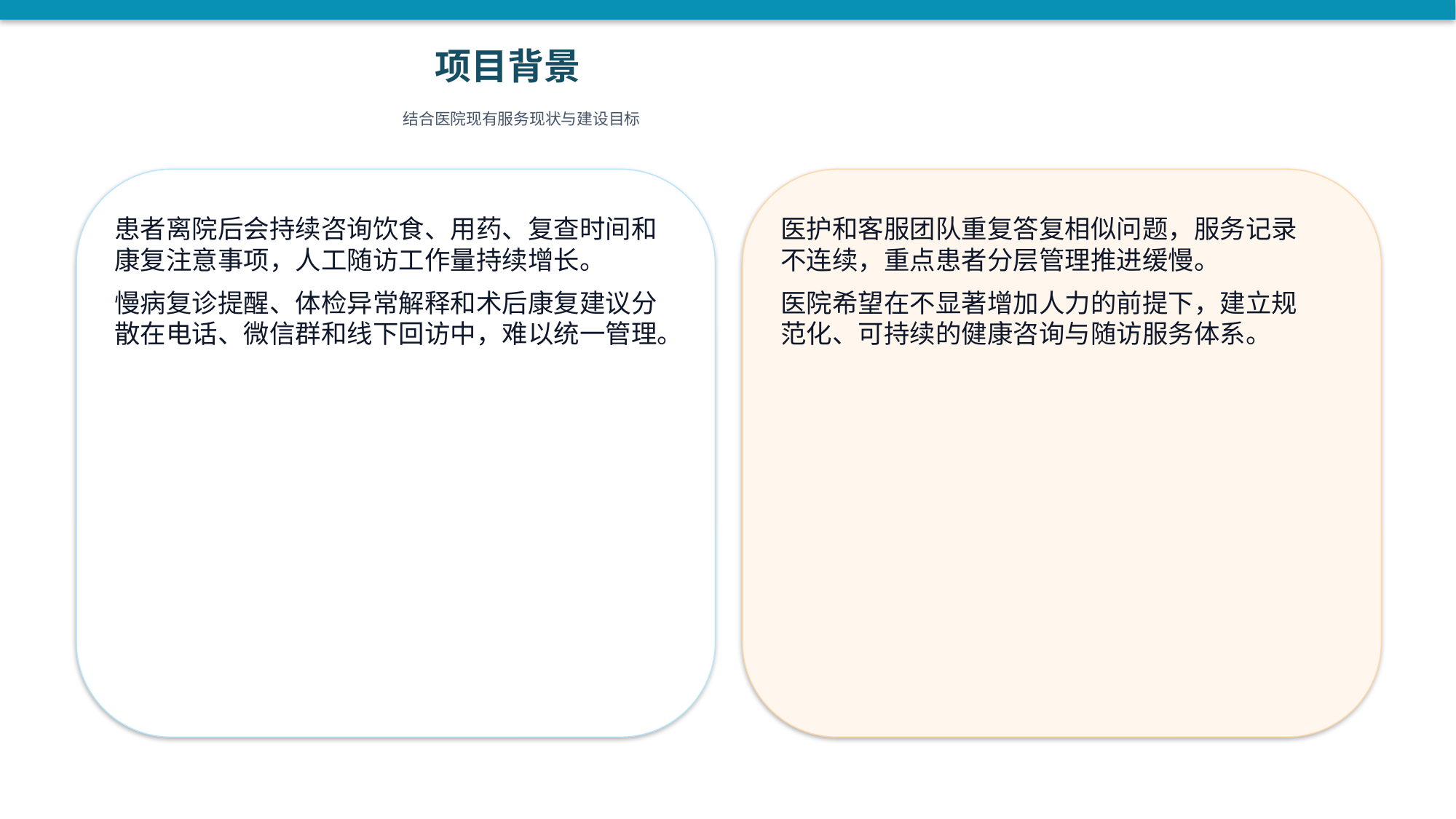

项目背景
结合医院现有服务现状与建设目标

患者离院后会持续咨询饮食、用药、复查时间和康复注意事项，人工随访工作量持续增长。
慢病复诊提醒、体检异常解释和术后康复建议分散在电话、微信群和线下回访中，难以统一管理。
医护和客服团队重复答复相似问题，服务记录不连续，重点患者分层管理推进缓慢。
医院希望在不显著增加人力的前提下，建立规范化、可持续的健康咨询与随访服务体系。